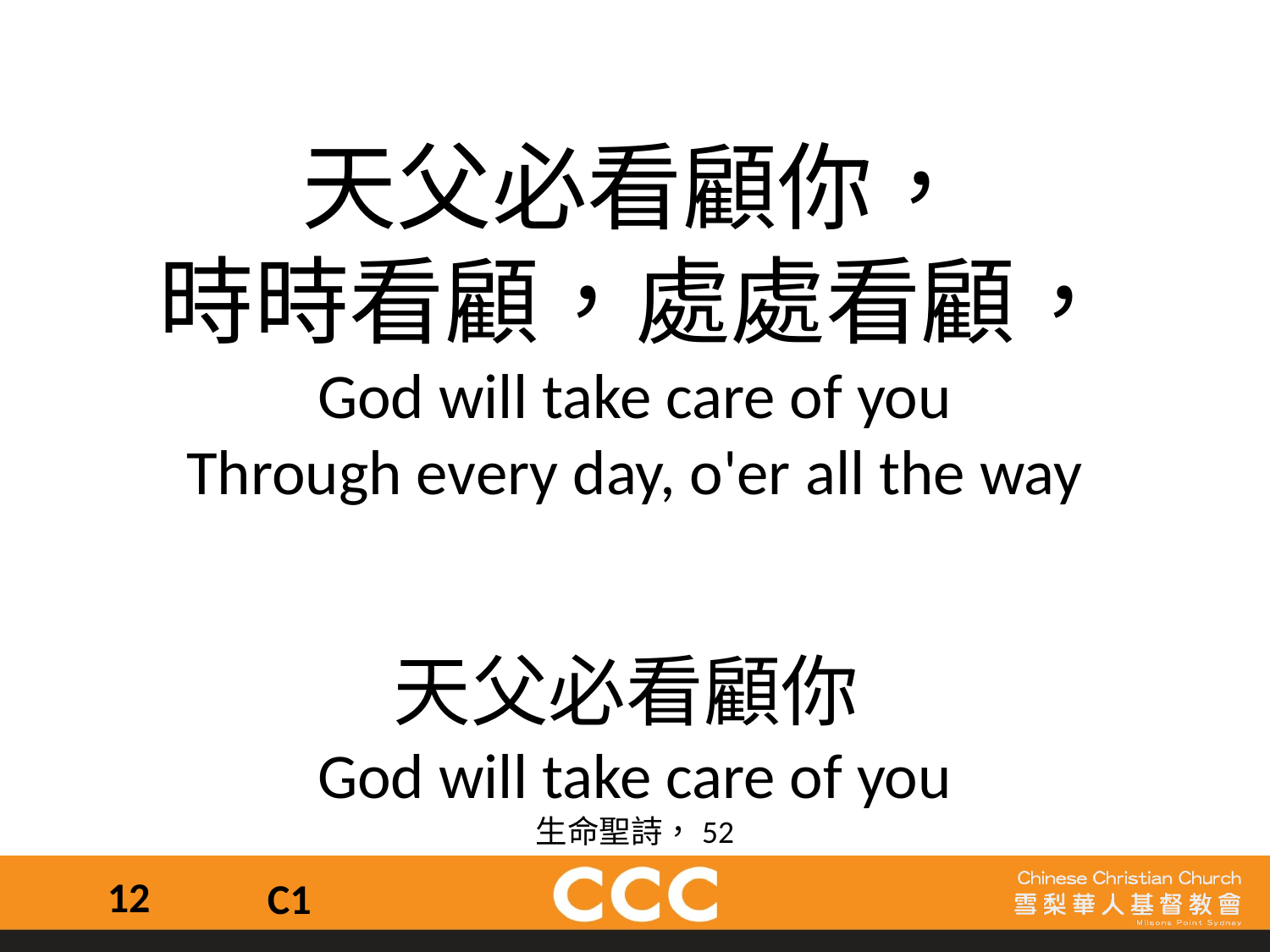

天父必看顧你，
時時看顧，處處看顧，
God will take care of you
Through every day, o'er all the way
天父必看顧你
God will take care of you
生命聖詩，52
12
C1